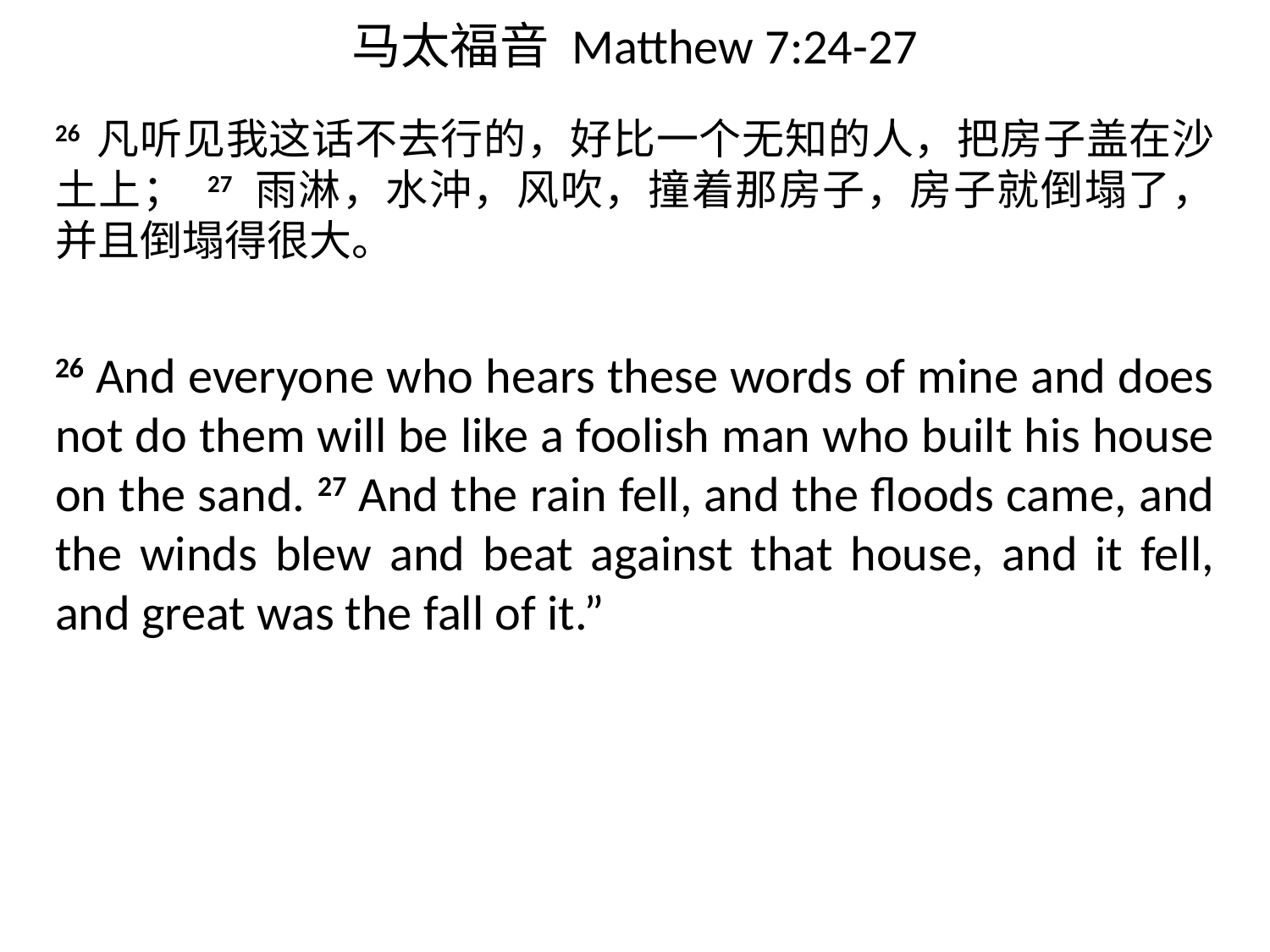

# 马太福音 Matthew 7:24-27
26 凡听见我这话不去行的，好比一个无知的人，把房子盖在沙土上； 27 雨淋，水沖，风吹，撞着那房子，房子就倒塌了，并且倒塌得很大。

26 And everyone who hears these words of mine and does not do them will be like a foolish man who built his house on the sand. 27 And the rain fell, and the floods came, and the winds blew and beat against that house, and it fell, and great was the fall of it.”